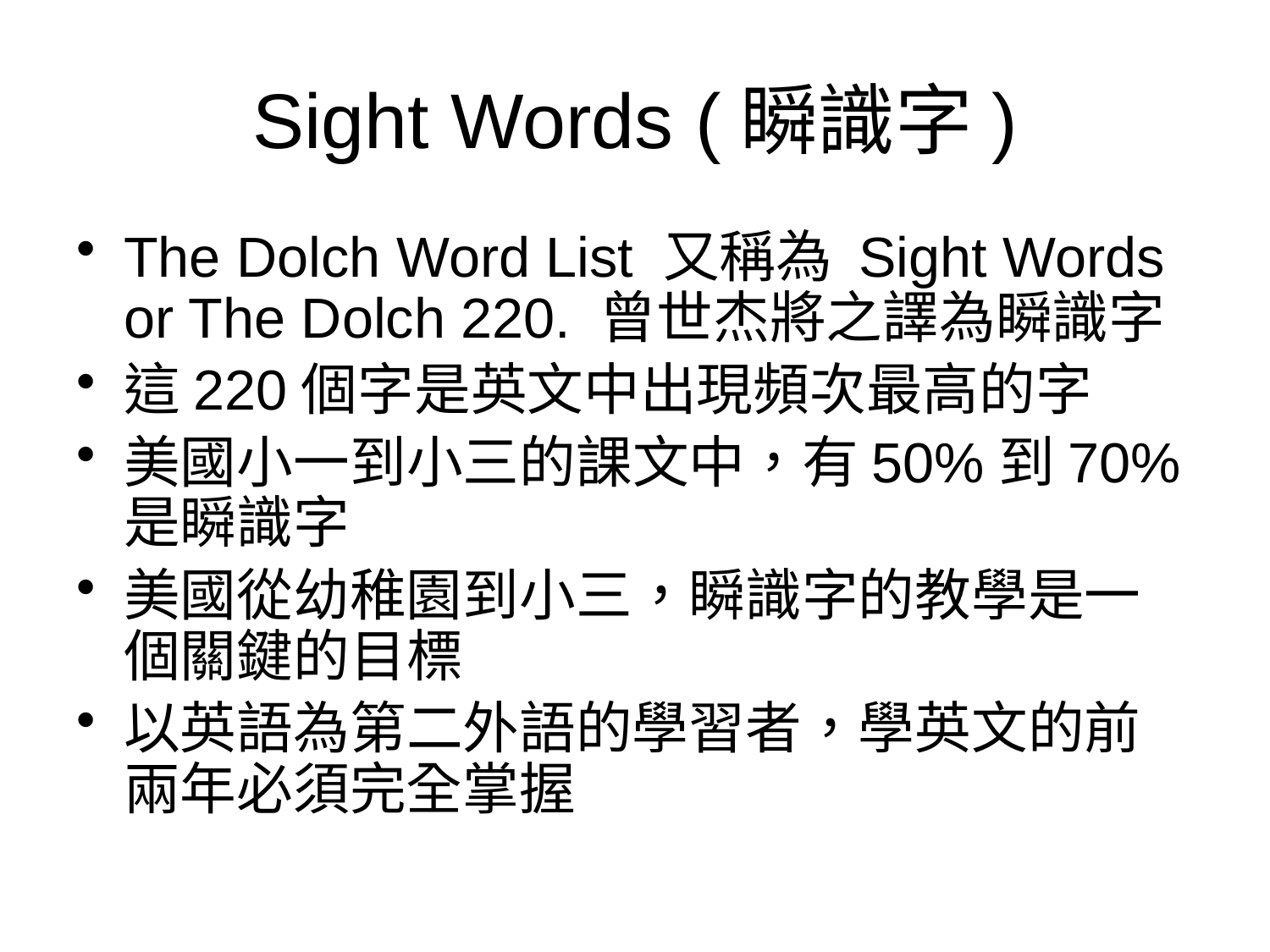

# Sight Words (瞬識字)
The Dolch Word List 又稱為 Sight Words or The Dolch 220. 曾世杰將之譯為瞬識字
這220個字是英文中出現頻次最高的字
美國小一到小三的課文中，有50%到70%是瞬識字
美國從幼稚園到小三，瞬識字的教學是一個關鍵的目標
以英語為第二外語的學習者，學英文的前兩年必須完全掌握